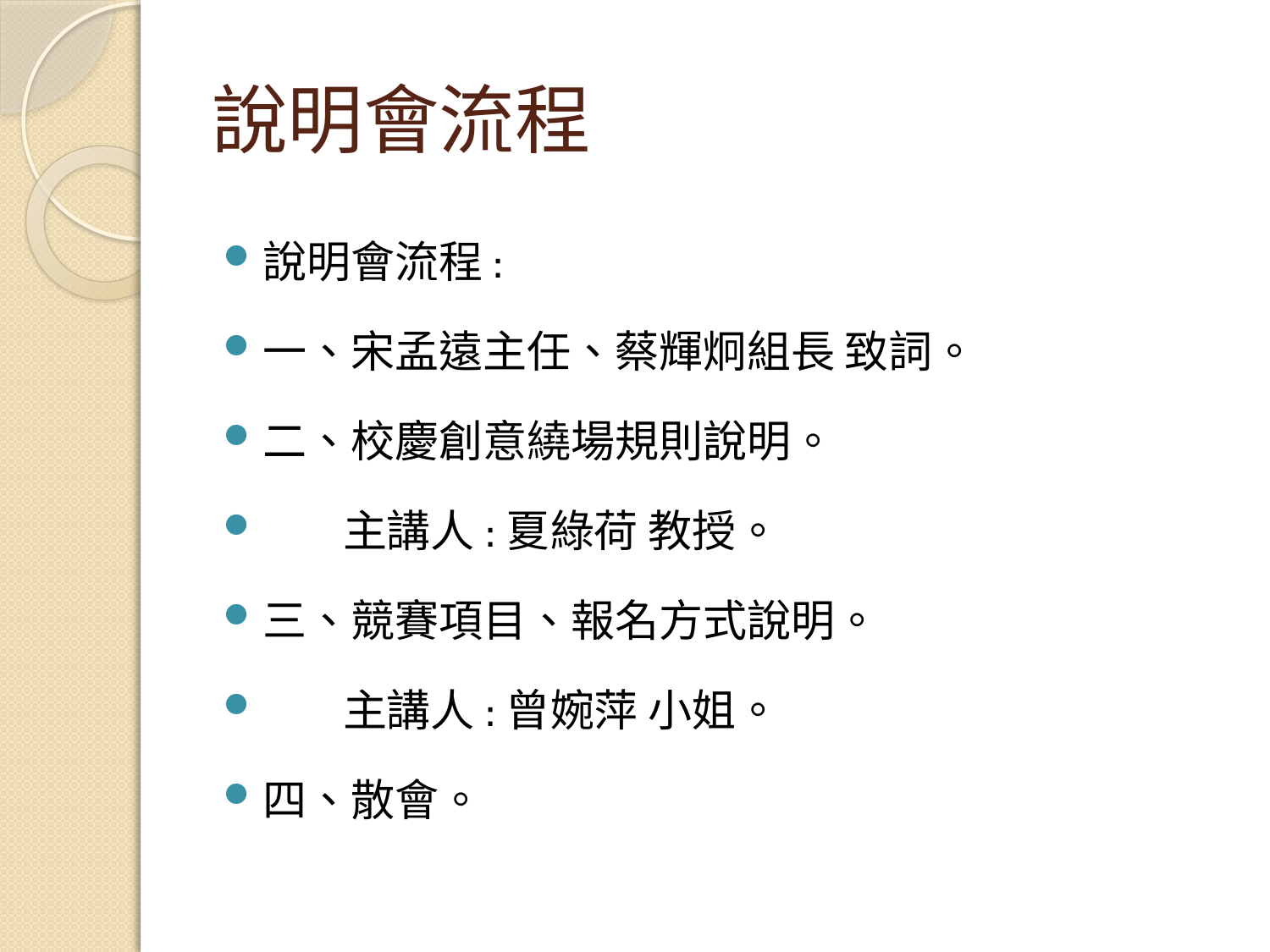

# 說明會流程
說明會流程:
一、宋孟遠主任、蔡輝炯組長 致詞。
二、校慶創意繞場規則說明。
       主講人:夏綠荷 教授。
三、競賽項目、報名方式說明。
       主講人:曾婉萍 小姐。
四、散會。